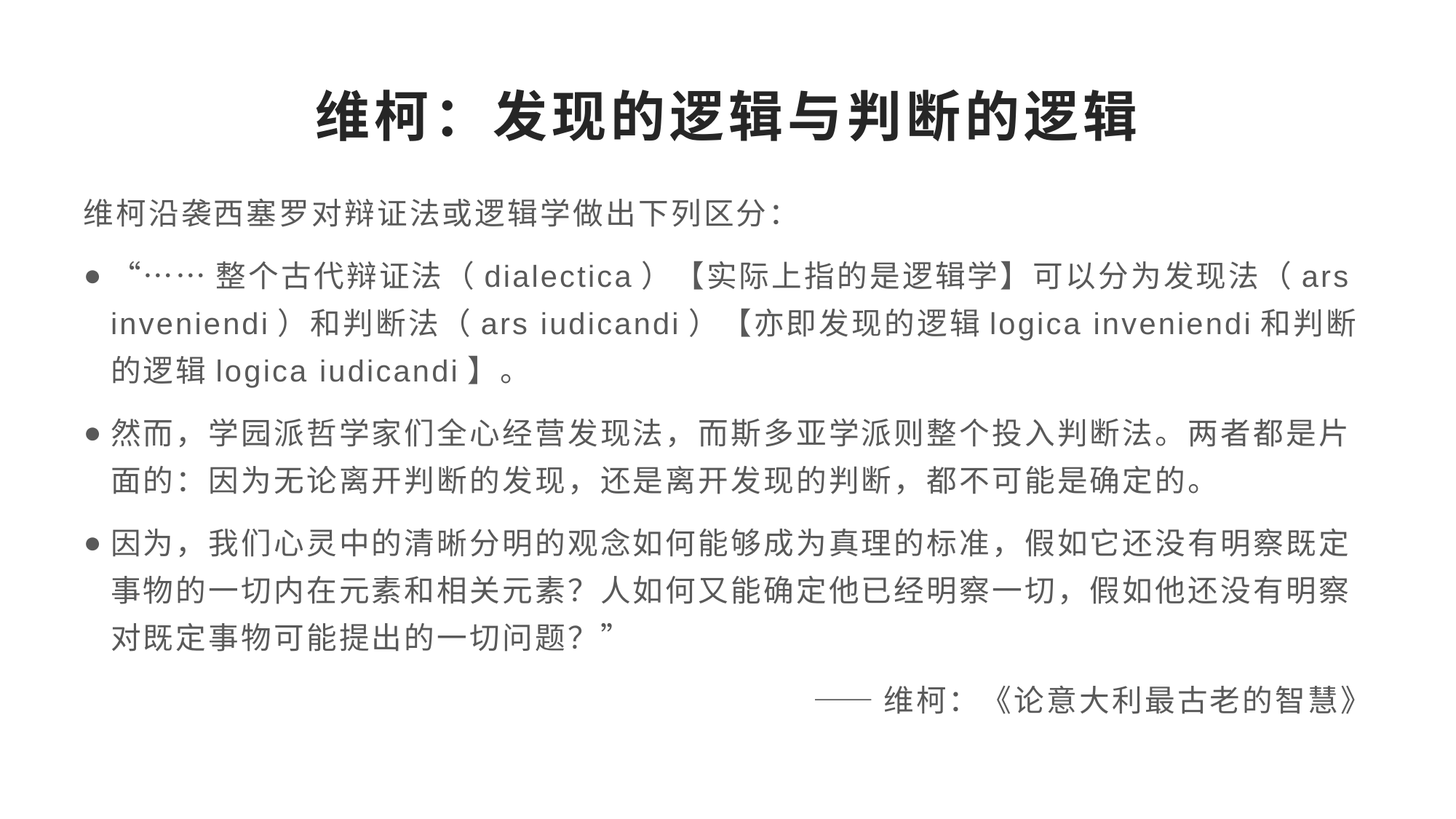

# 维柯：发现的逻辑与判断的逻辑
维柯沿袭西塞罗对辩证法或逻辑学做出下列区分：
“……整个古代辩证法（dialectica）【实际上指的是逻辑学】可以分为发现法（ars inveniendi）和判断法（ars iudicandi）【亦即发现的逻辑logica inveniendi和判断的逻辑logica iudicandi】。
然而，学园派哲学家们全心经营发现法，而斯多亚学派则整个投入判断法。两者都是片面的：因为无论离开判断的发现，还是离开发现的判断，都不可能是确定的。
因为，我们心灵中的清晰分明的观念如何能够成为真理的标准，假如它还没有明察既定事物的一切内在元素和相关元素？人如何又能确定他已经明察一切，假如他还没有明察对既定事物可能提出的一切问题？”
——维柯：《论意大利最古老的智慧》